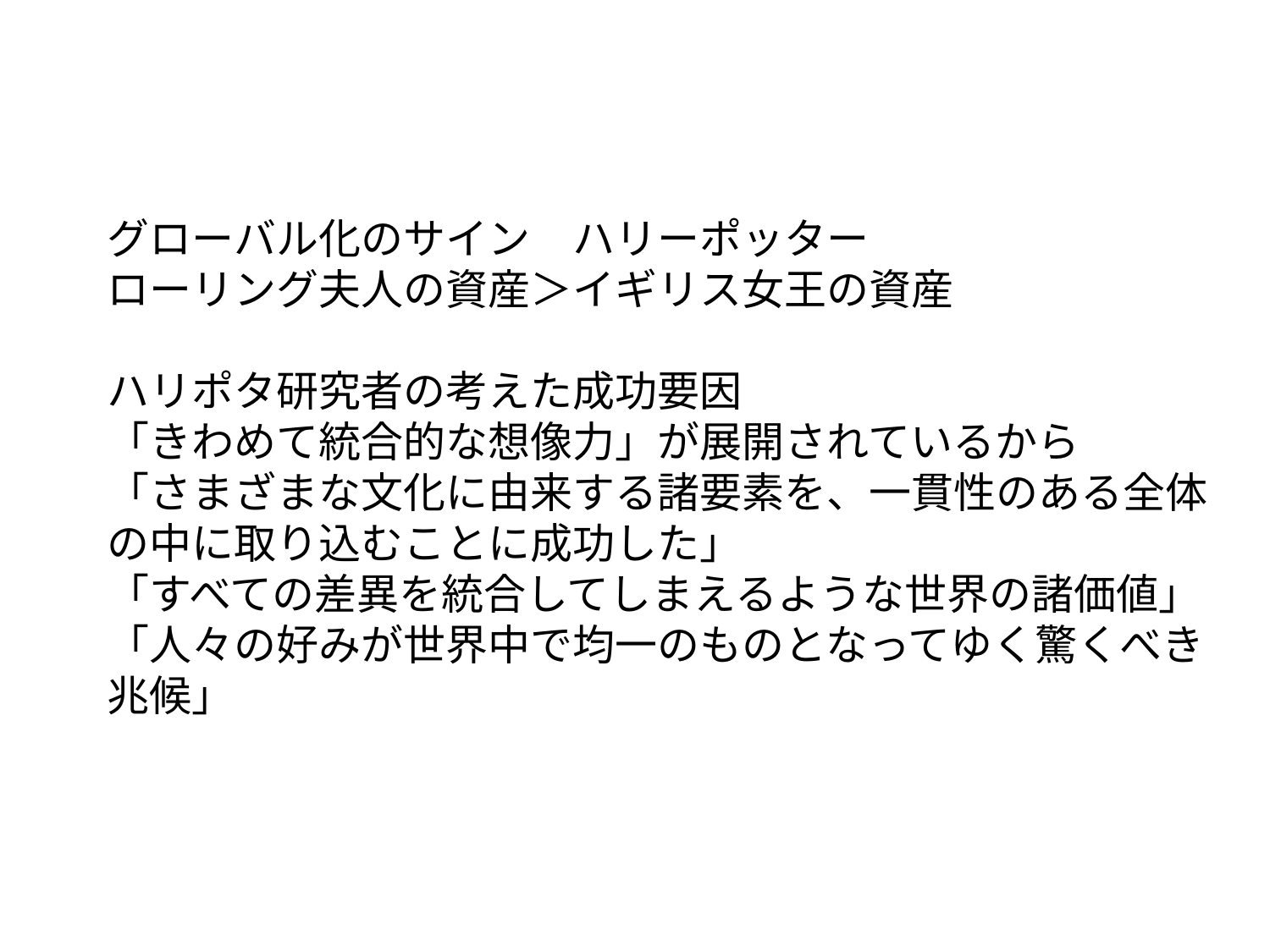

グローバル化のサイン　ハリーポッター
ローリング夫人の資産＞イギリス女王の資産

ハリポタ研究者の考えた成功要因
「きわめて統合的な想像力」が展開されているから
「さまざまな文化に由来する諸要素を、一貫性のある全体の中に取り込むことに成功した」
「すべての差異を統合してしまえるような世界の諸価値」
「人々の好みが世界中で均一のものとなってゆく驚くべき兆候」